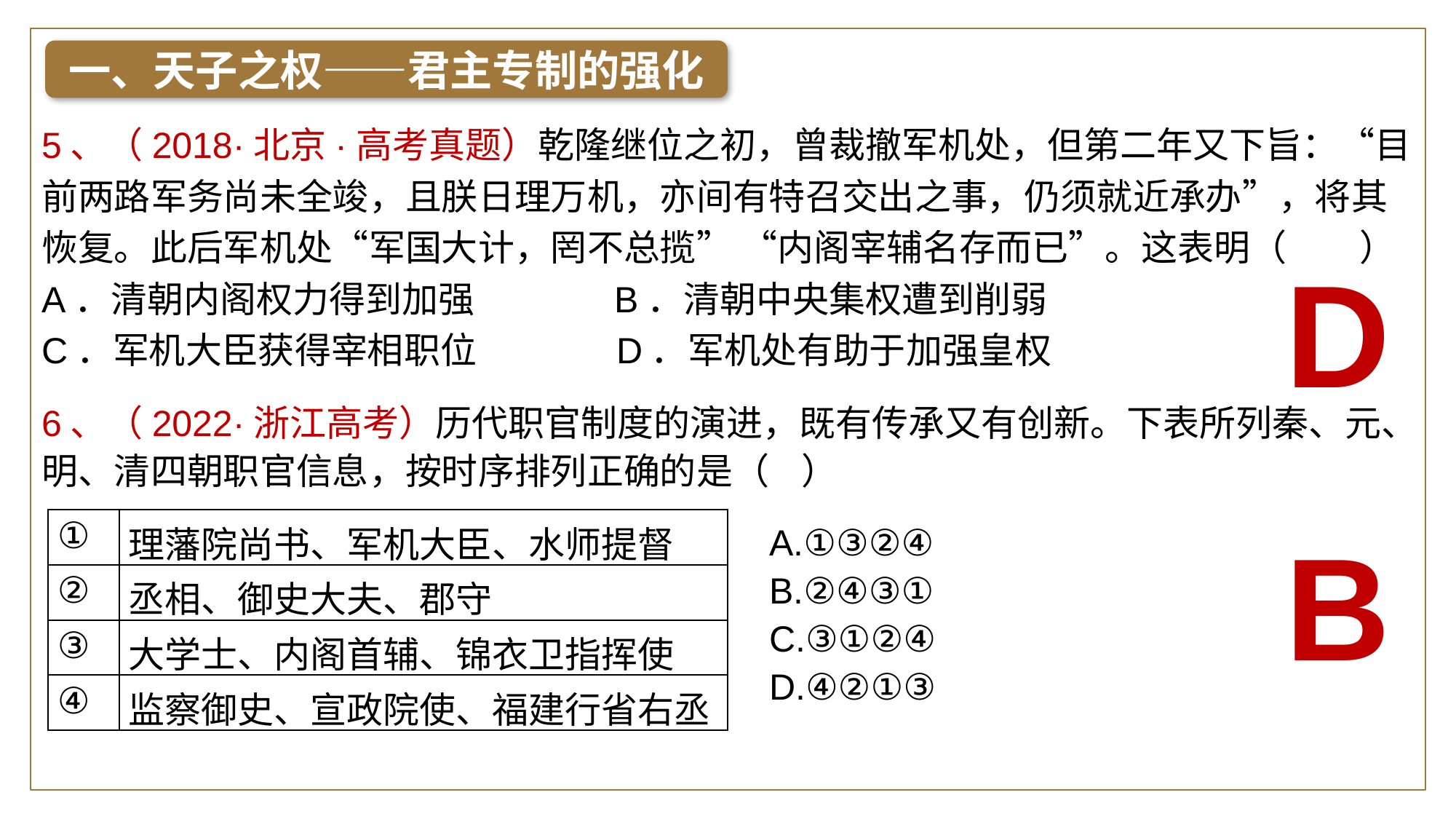

一、天子之权——君主专制的强化
5、（2018·北京·高考真题）乾隆继位之初，曾裁撤军机处，但第二年又下旨：“目前两路军务尚未全竣，且朕日理万机，亦间有特召交出之事，仍须就近承办”，将其恢复。此后军机处“军国大计，罔不总揽” “内阁宰辅名存而已”。这表明（　　）
A．清朝内阁权力得到加强                B．清朝中央集权遭到削弱
C．军机大臣获得宰相职位                D．军机处有助于加强皇权
D
6、（2022·浙江高考）历代职官制度的演进，既有传承又有创新。下表所列秦、元、明、清四朝职官信息，按时序排列正确的是（    ）
| ① | 理藩院尚书、军机大臣、水师提督 |
| --- | --- |
| ② | 丞相、御史大夫、郡守 |
| ③ | 大学士、内阁首辅、锦衣卫指挥使 |
| ④ | 监察御史、宣政院使、福建行省右丞 |
A.①③②④
B.②④③①
C.③①②④
D.④②①③
B